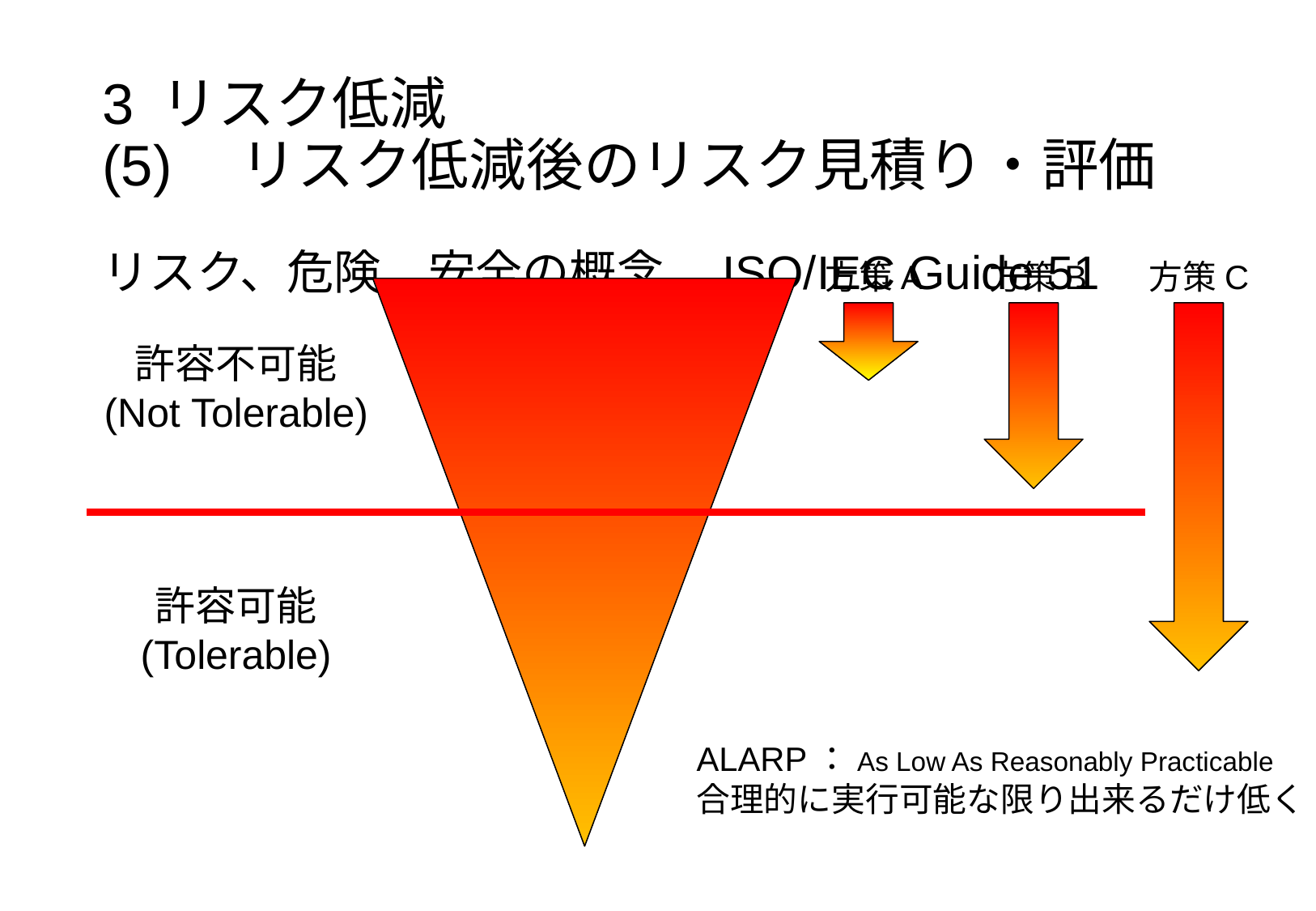

# 3 リスク低減 (5)　リスク低減後のリスク見積り・評価
リスク、危険、安全の概念　ISO/IEC Guide 51
方策A
方策B
方策C

許容不可能
(Not Tolerable)
許容可能
(Tolerable)
ALARP：As Low As Reasonably Practicable
合理的に実行可能な限り出来るだけ低く